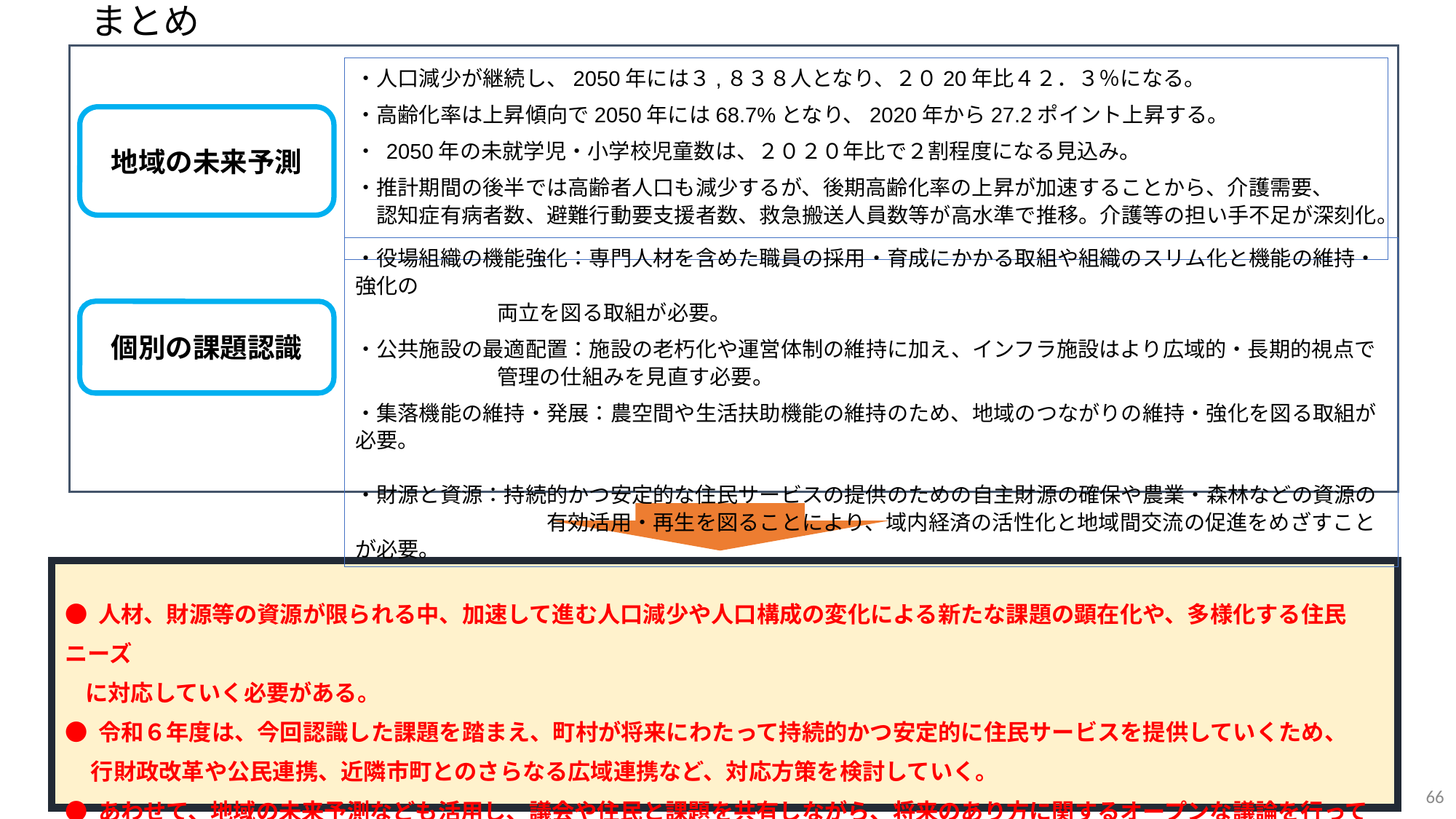

# まとめ

・人口減少が継続し、2050年には３,８３８人となり、２０20年比４２．３％になる。
・高齢化率は上昇傾向で2050年には68.7%となり、2020年から27.2ポイント上昇する。
・ 2050年の未就学児・小学校児童数は、２０２０年比で２割程度になる見込み。
・推計期間の後半では高齢者人口も減少するが、後期高齢化率の上昇が加速することから、介護需要、
　認知症有病者数、避難行動要支援者数、救急搬送人員数等が高水準で推移。介護等の担い手不足が深刻化。
地域の未来予測
・役場組織の機能強化：専門人材を含めた職員の採用・育成にかかる取組や組織のスリム化と機能の維持・強化の
                              両立を図る取組が必要。
・公共施設の最適配置：施設の老朽化や運営体制の維持に加え、インフラ施設はより広域的・長期的視点で
                              管理の仕組みを見直す必要。
・集落機能の維持・発展：農空間や生活扶助機能の維持のため、地域のつながりの維持・強化を図る取組が必要。

・財源と資源：持続的かつ安定的な住民サービスの提供のための自主財源の確保や農業・森林などの資源の
　　　　　　　　　有効活用・再生を図ることにより、域内経済の活性化と地域間交流の促進をめざすことが必要。
個別の課題認識

● 人材、財源等の資源が限られる中、加速して進む人口減少や人口構成の変化による新たな課題の顕在化や、多様化する住民ニーズ
    に対応していく必要がある。
● 令和６年度は、今回認識した課題を踏まえ、町村が将来にわたって持続的かつ安定的に住民サービスを提供していくため、
    行財政改革や公民連携、近隣市町とのさらなる広域連携など、対応方策を検討していく。
● あわせて、地域の未来予測なども活用し、議会や住民と課題を共有しながら、将来のあり方に関するオープンな議論を行っていく。
66